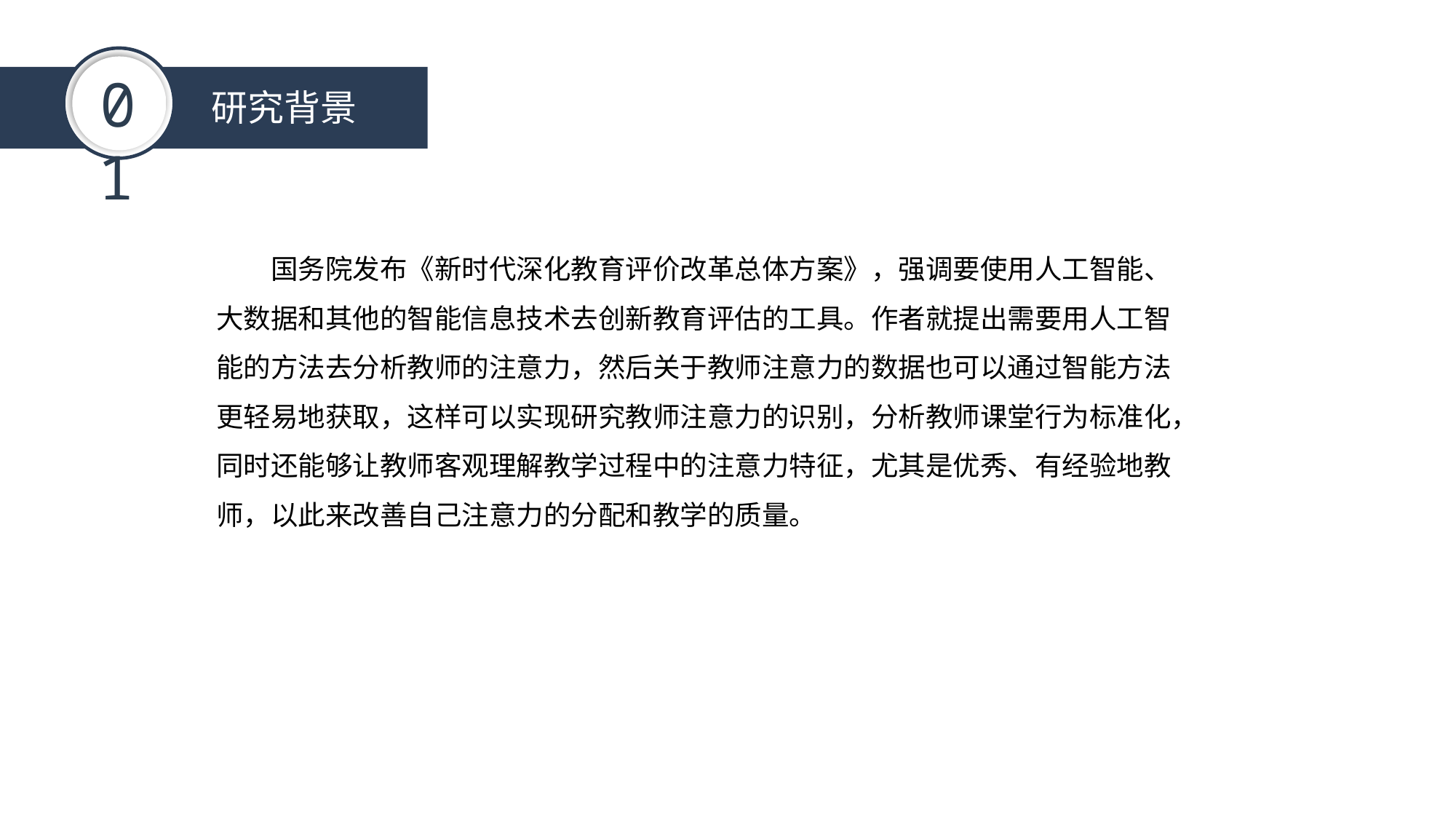

01
研究背景
国务院发布《新时代深化教育评价改革总体方案》，强调要使用人工智能、大数据和其他的智能信息技术去创新教育评估的工具。作者就提出需要用人工智能的方法去分析教师的注意力，然后关于教师注意力的数据也可以通过智能方法更轻易地获取，这样可以实现研究教师注意力的识别，分析教师课堂行为标准化，同时还能够让教师客观理解教学过程中的注意力特征，尤其是优秀、有经验地教师，以此来改善自己注意力的分配和教学的质量。